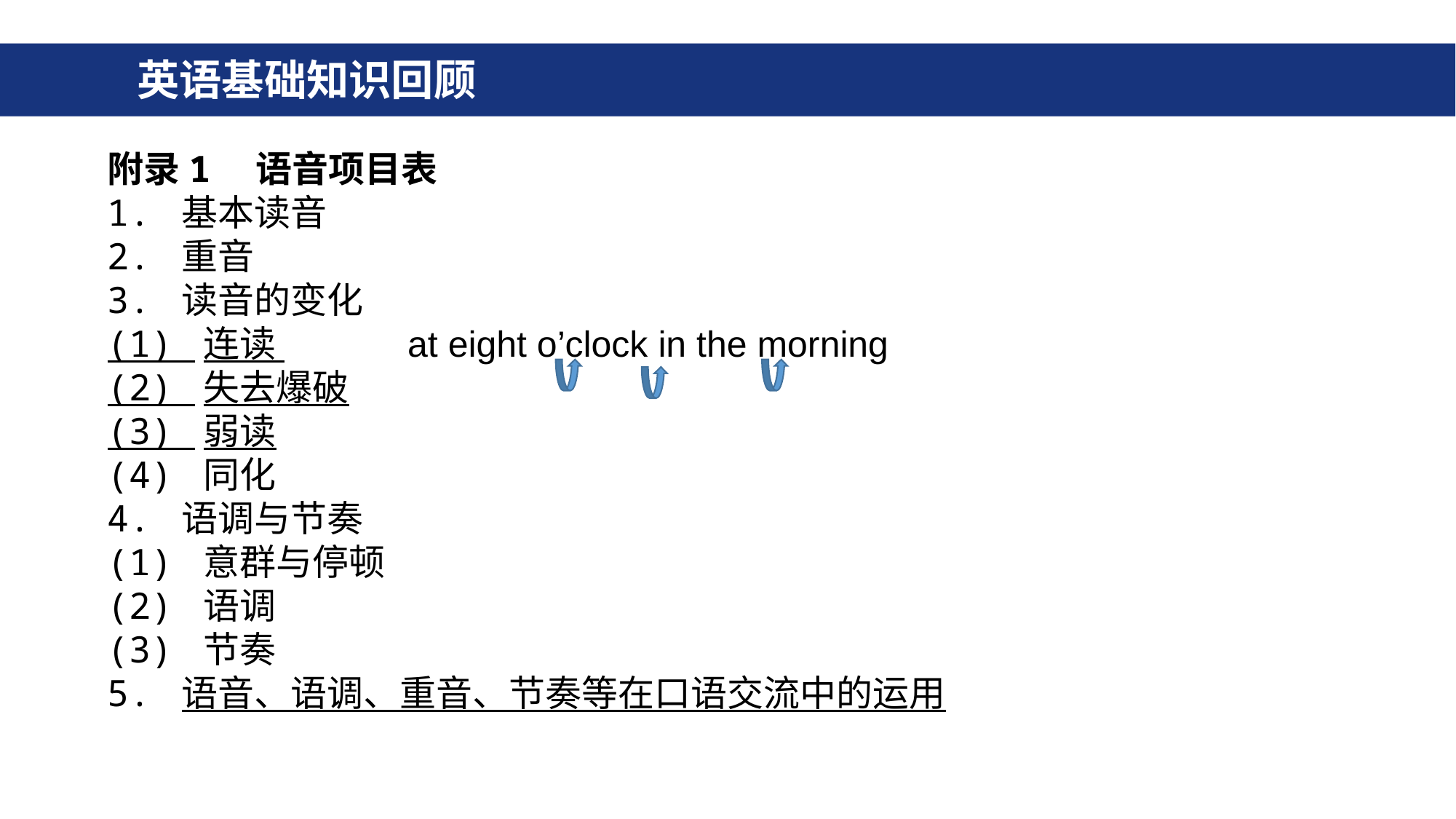

英语基础知识回顾
#
附录1　语音项目表
1. 基本读音
2. 重音
3. 读音的变化
(1) 连读               at eight o’clock in the morning
(2) 失去爆破
(3) 弱读
(4) 同化
4. 语调与节奏
(1) 意群与停顿
(2) 语调
(3) 节奏
5. 语音、语调、重音、节奏等在口语交流中的运用